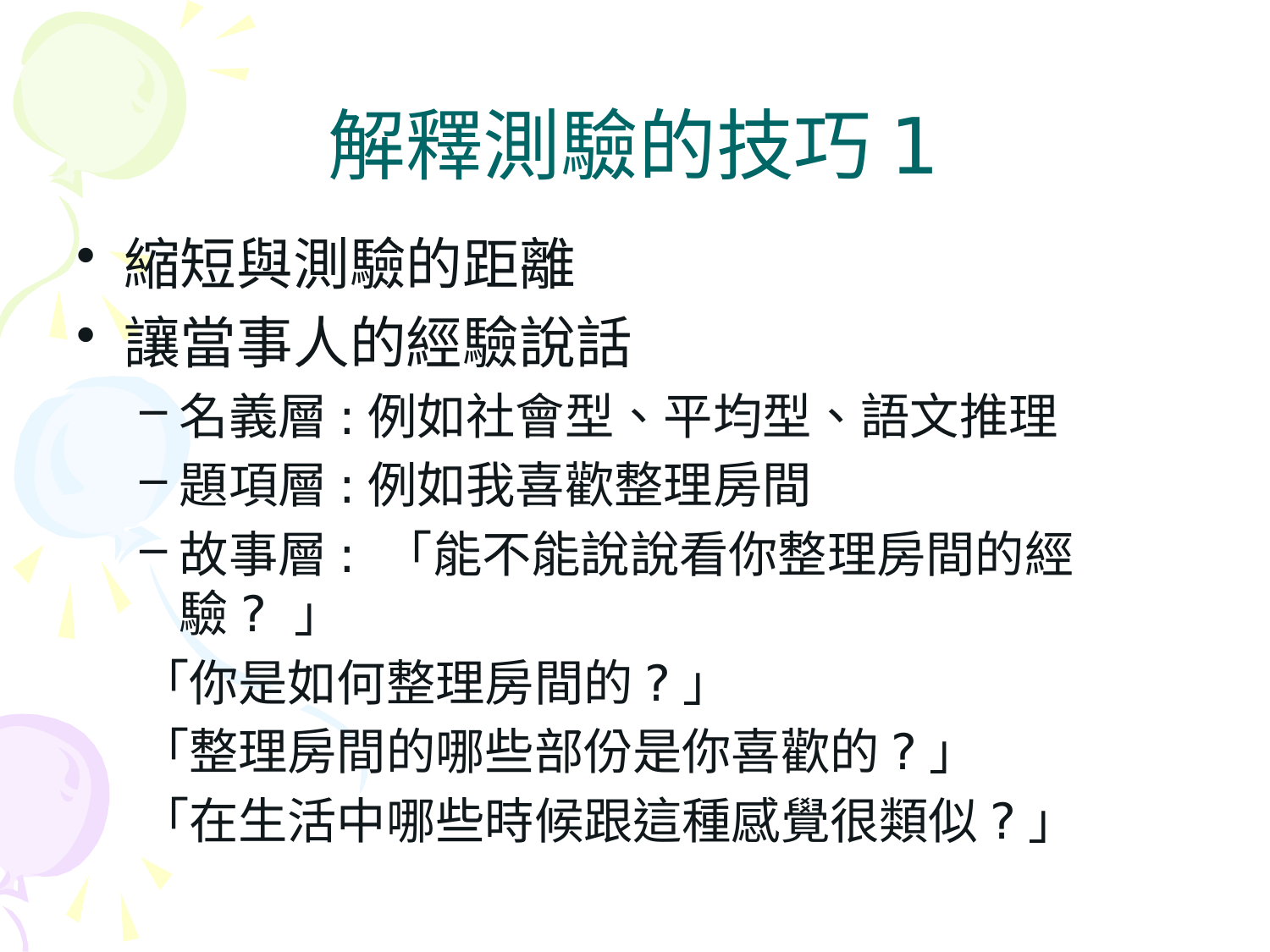

# 解釋測驗的技巧1
縮短與測驗的距離
讓當事人的經驗說話
名義層:例如社會型、平均型、語文推理
題項層:例如我喜歡整理房間
故事層: 「能不能說說看你整理房間的經驗? 」
「你是如何整理房間的?」
「整理房間的哪些部份是你喜歡的?」
「在生活中哪些時候跟這種感覺很類似?」